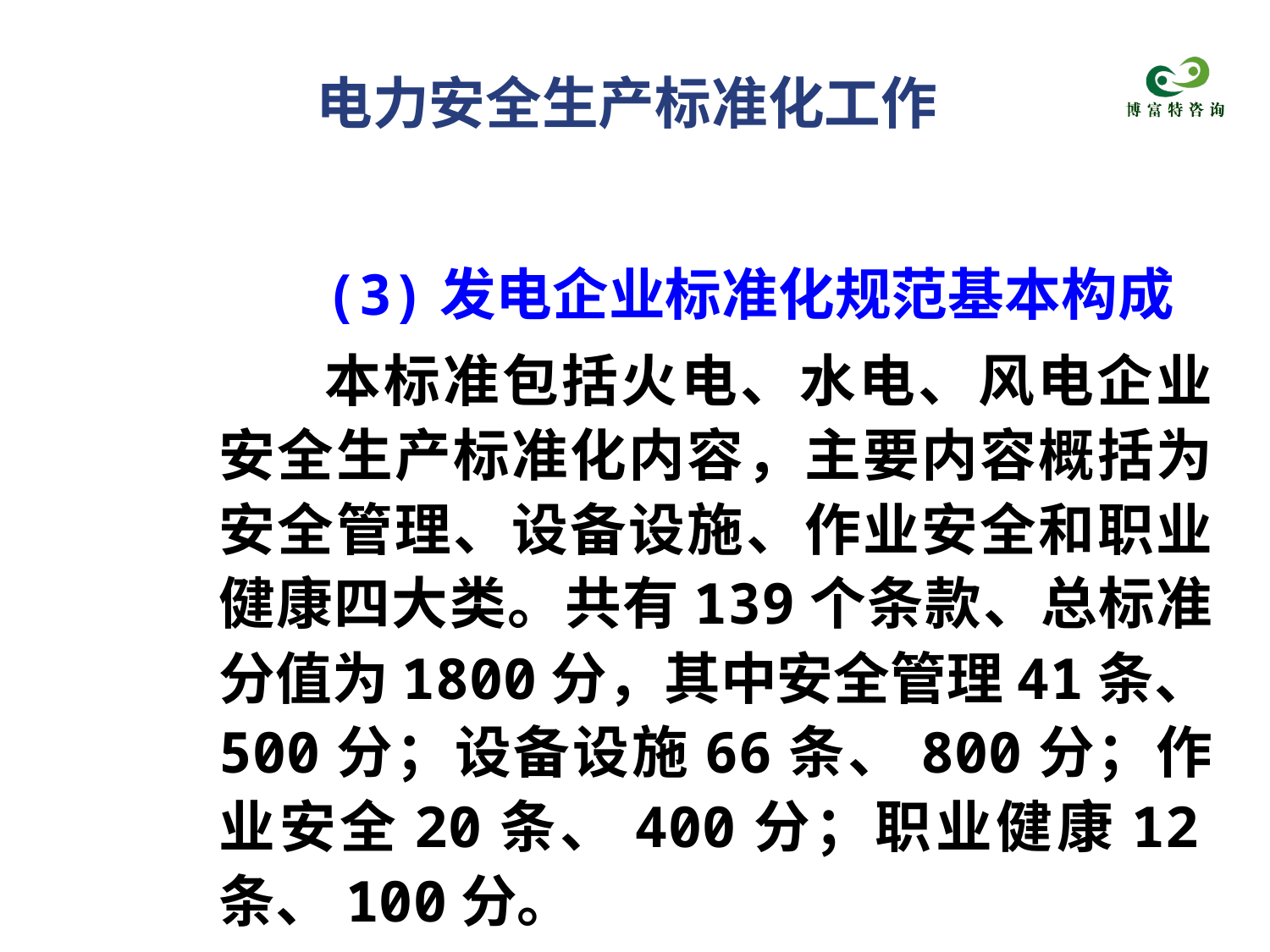

电力安全生产标准化工作
(3)发电企业标准化规范基本构成
本标准包括火电、水电、风电企业安全生产标准化内容，主要内容概括为安全管理、设备设施、作业安全和职业健康四大类。共有139个条款、总标准分值为1800分，其中安全管理41条、500分；设备设施66条、800分；作业安全20条、400分；职业健康12条、100分。